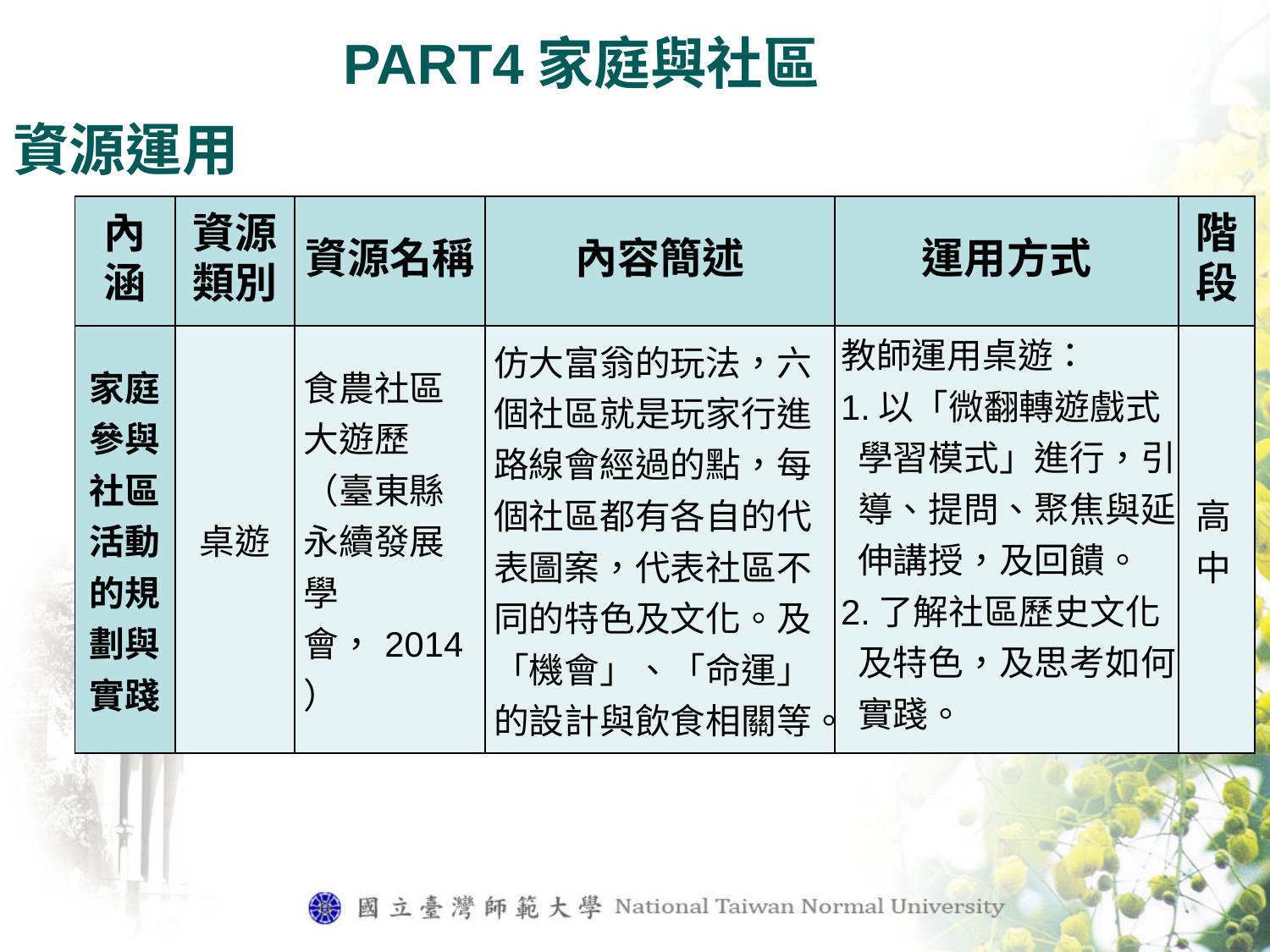

PART4家庭與社區
資源運用
| 內涵 | 資源類別 | 資源名稱 | 內容簡述 | 運用方式 | 階段 |
| --- | --- | --- | --- | --- | --- |
| 家庭參與社區活動的規劃與實踐 | 桌遊 | 食農社區大遊歷（臺東縣永續發展學會，2014） | 仿大富翁的玩法，六個社區就是玩家行進路線會經過的點，每個社區都有各自的代表圖案，代表社區不同的特色及文化。及「機會」、「命運」的設計與飲食相關等。 | 教師運用桌遊： 1.以「微翻轉遊戲式學習模式」進行，引導、提問、聚焦與延伸講授，及回饋。 2.了解社區歷史文化及特色，及思考如何實踐。 | 高中 |